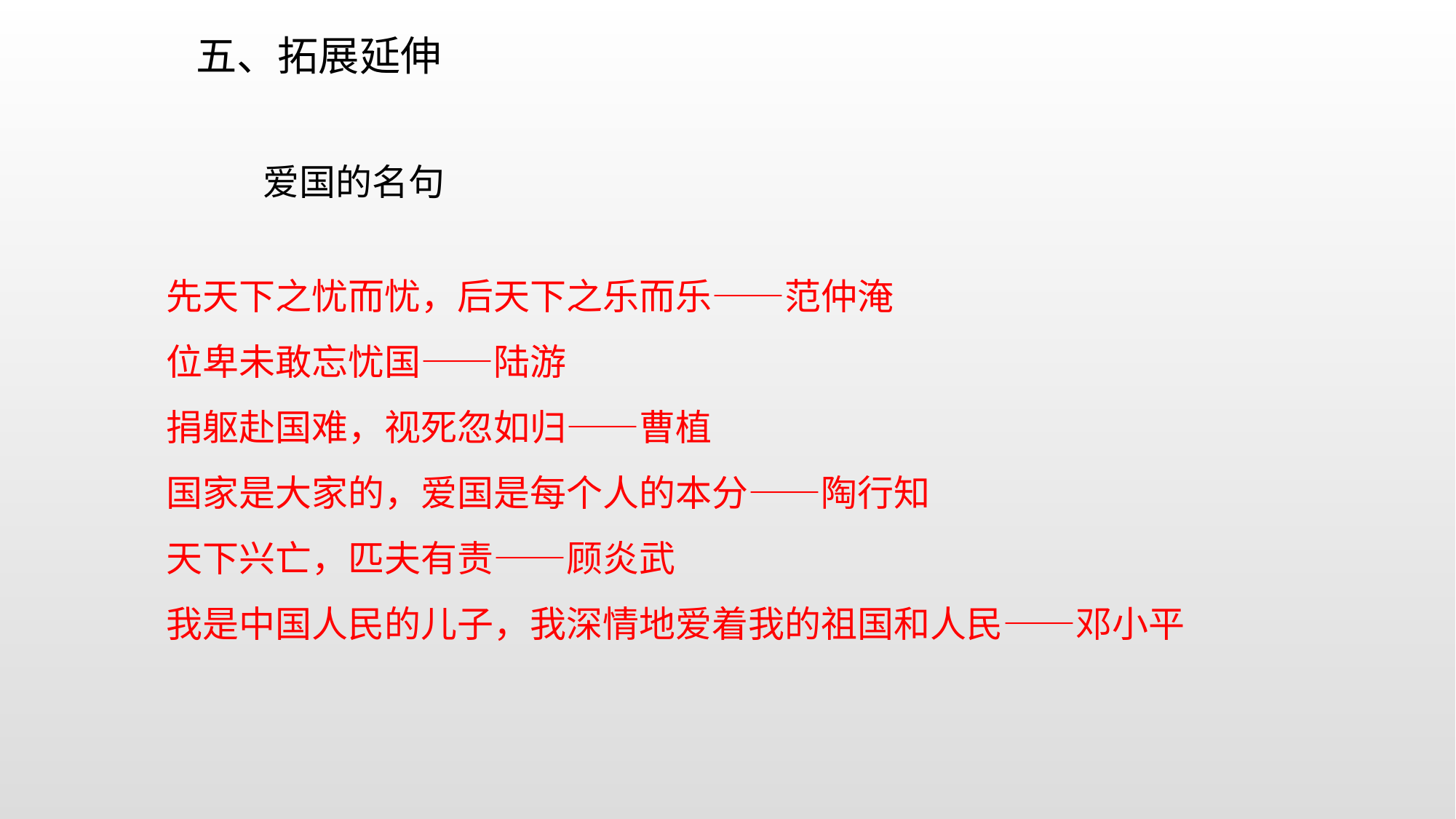

五、拓展延伸

爱国的名句
先天下之忧而忧，后天下之乐而乐——范仲淹
位卑未敢忘忧国——陆游
捐躯赴国难，视死忽如归——曹植
国家是大家的，爱国是每个人的本分——陶行知
天下兴亡，匹夫有责——顾炎武
我是中国人民的儿子，我深情地爱着我的祖国和人民——邓小平